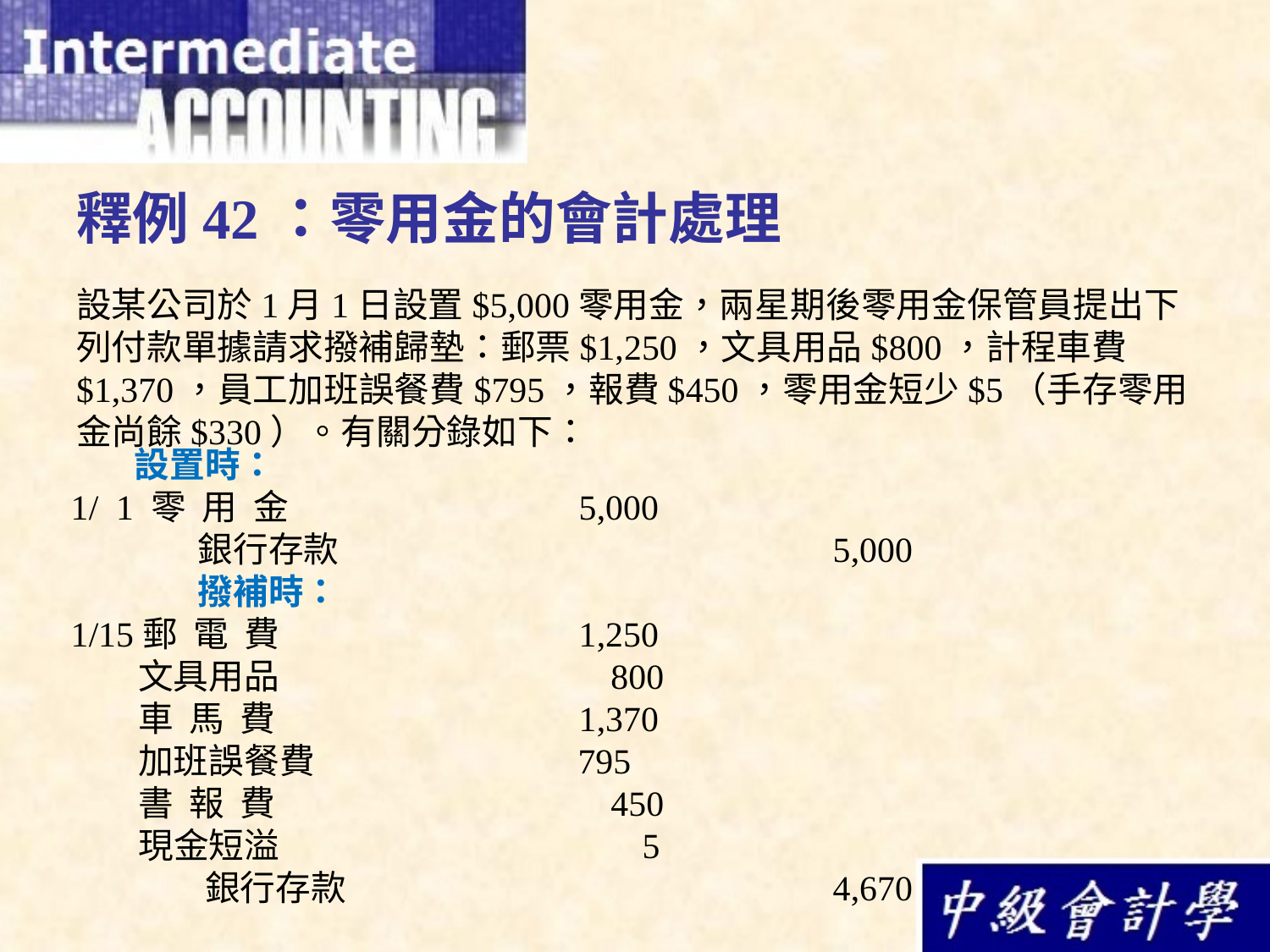

# 釋例42：零用金的會計處理
設某公司於1月1日設置$5,000零用金，兩星期後零用金保管員提出下列付款單據請求撥補歸墊：郵票$1,250，文具用品$800，計程車費$1,370，員工加班誤餐費$795，報費$450，零用金短少$5（手存零用金尚餘$330）。有關分錄如下：
	設置時：
1/  1 零  用  金	　　		5,000
　　	銀行存款		　　		5,000
	撥補時：
1/15郵  電  費	　　		1,250
 　  文具用品	　　		   800
 　  車  馬  費	　　		1,370
 　  加班誤餐費	　　	               795
 　  書  報  費	　　		   450
 　  現金短溢	　　		       5
 　　      銀行存款		　　		4,670